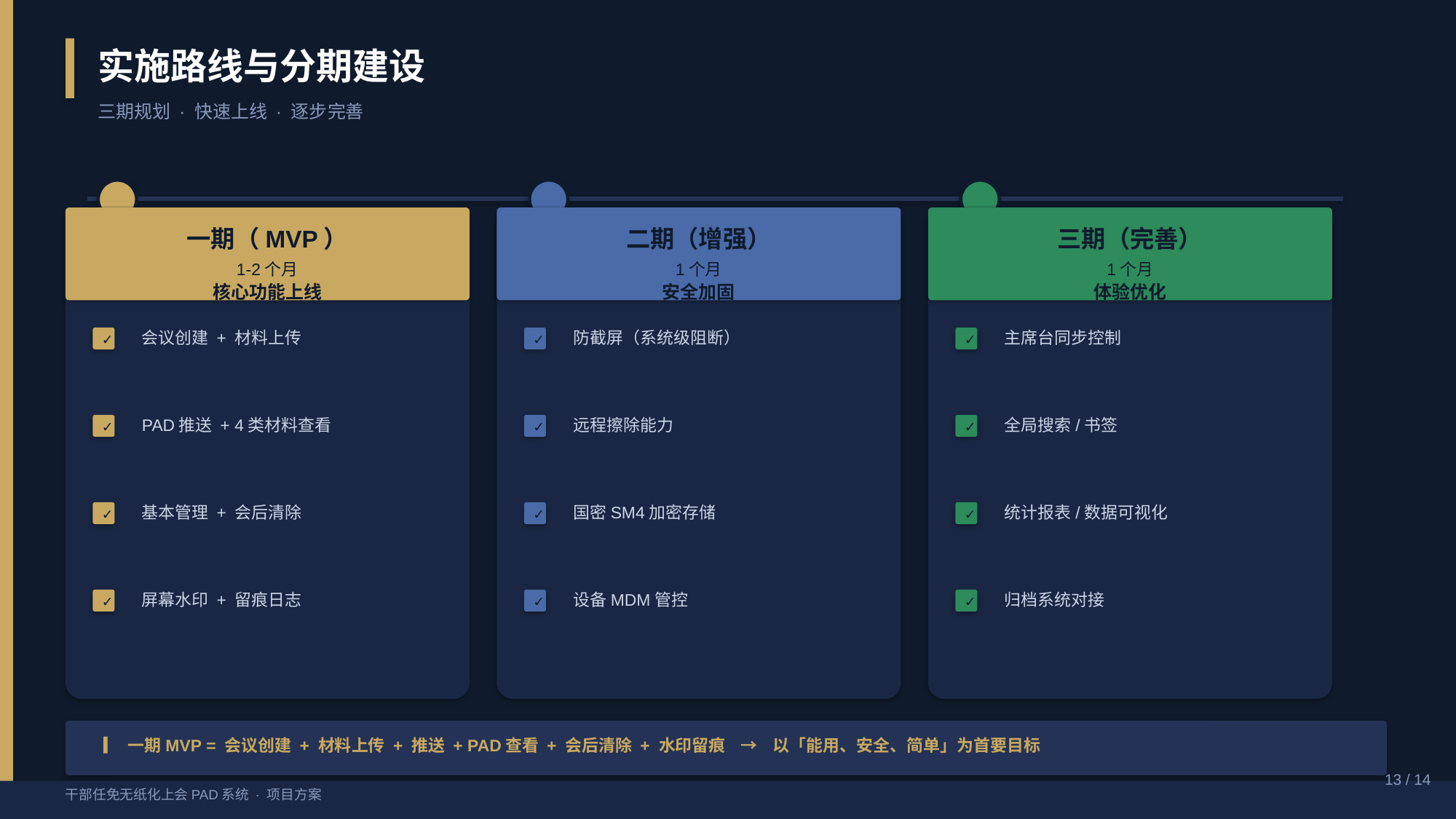

实施路线与分期建设
三期规划 · 快速上线 · 逐步完善

一期（MVP）
二期（增强）
三期（完善）
1-2个月
1个月
1个月
核心功能上线
安全加固
体验优化
会议创建 + 材料上传
防截屏（系统级阻断）
主席台同步控制
✓
✓
✓

PAD推送 + 4类材料查看
远程擦除能力
全局搜索/书签
✓
✓
✓

基本管理 + 会后清除
国密SM4加密存储
统计报表/数据可视化
✓
✓
✓

屏幕水印 + 留痕日志
设备MDM管控
归档系统对接
✓
✓
✓

▎ 一期MVP = 会议创建 + 材料上传 + 推送 + PAD查看 + 会后清除 + 水印留痕    →    以「能用、安全、简单」为首要目标
13 / 14

干部任免无纸化上会PAD系统 · 项目方案